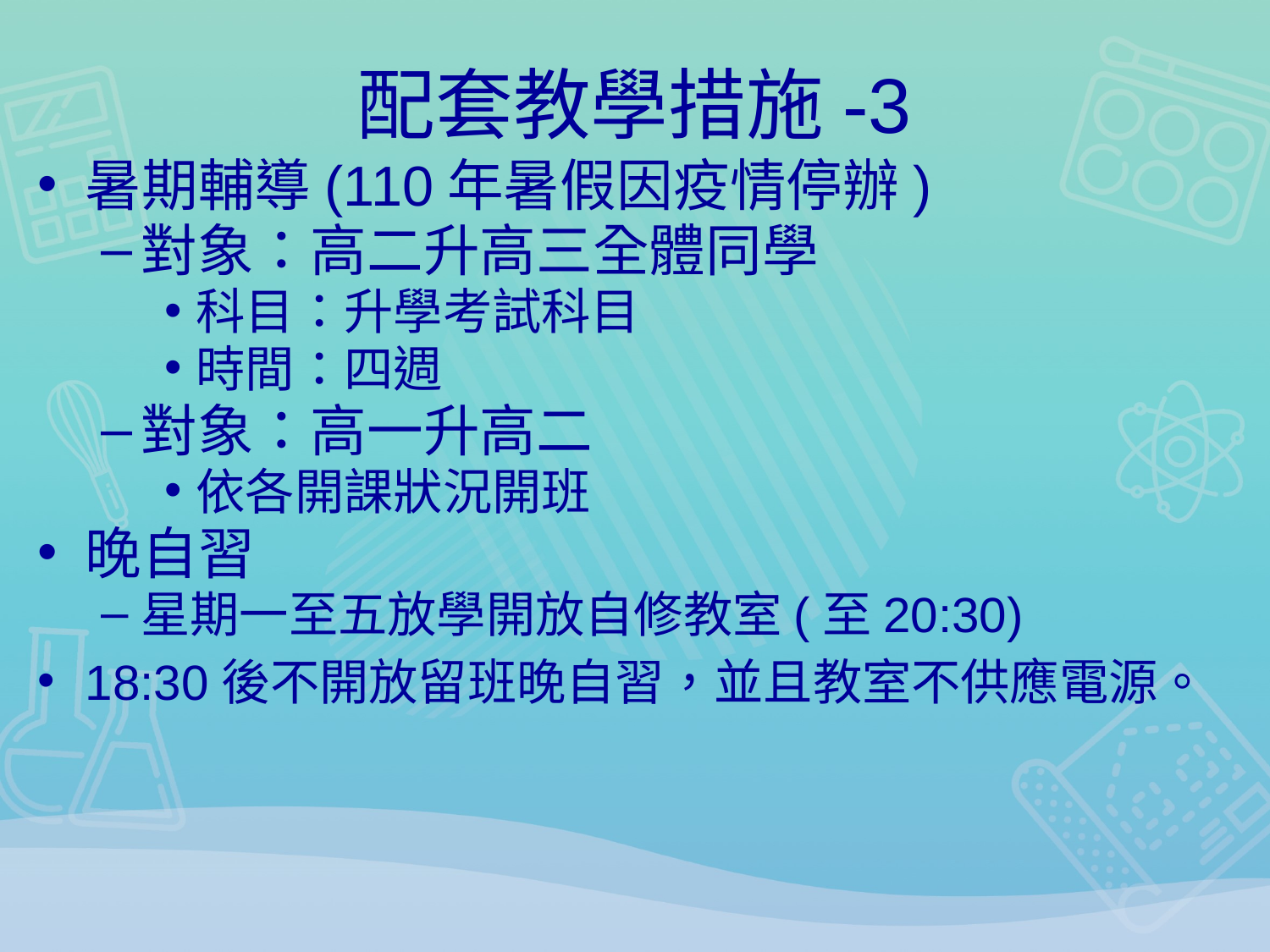

# 配套教學措施-3
暑期輔導(110年暑假因疫情停辦)
對象：高二升高三全體同學
科目：升學考試科目
時間：四週
對象：高一升高二
依各開課狀況開班
晚自習
星期一至五放學開放自修教室(至20:30)
18:30後不開放留班晚自習，並且教室不供應電源。